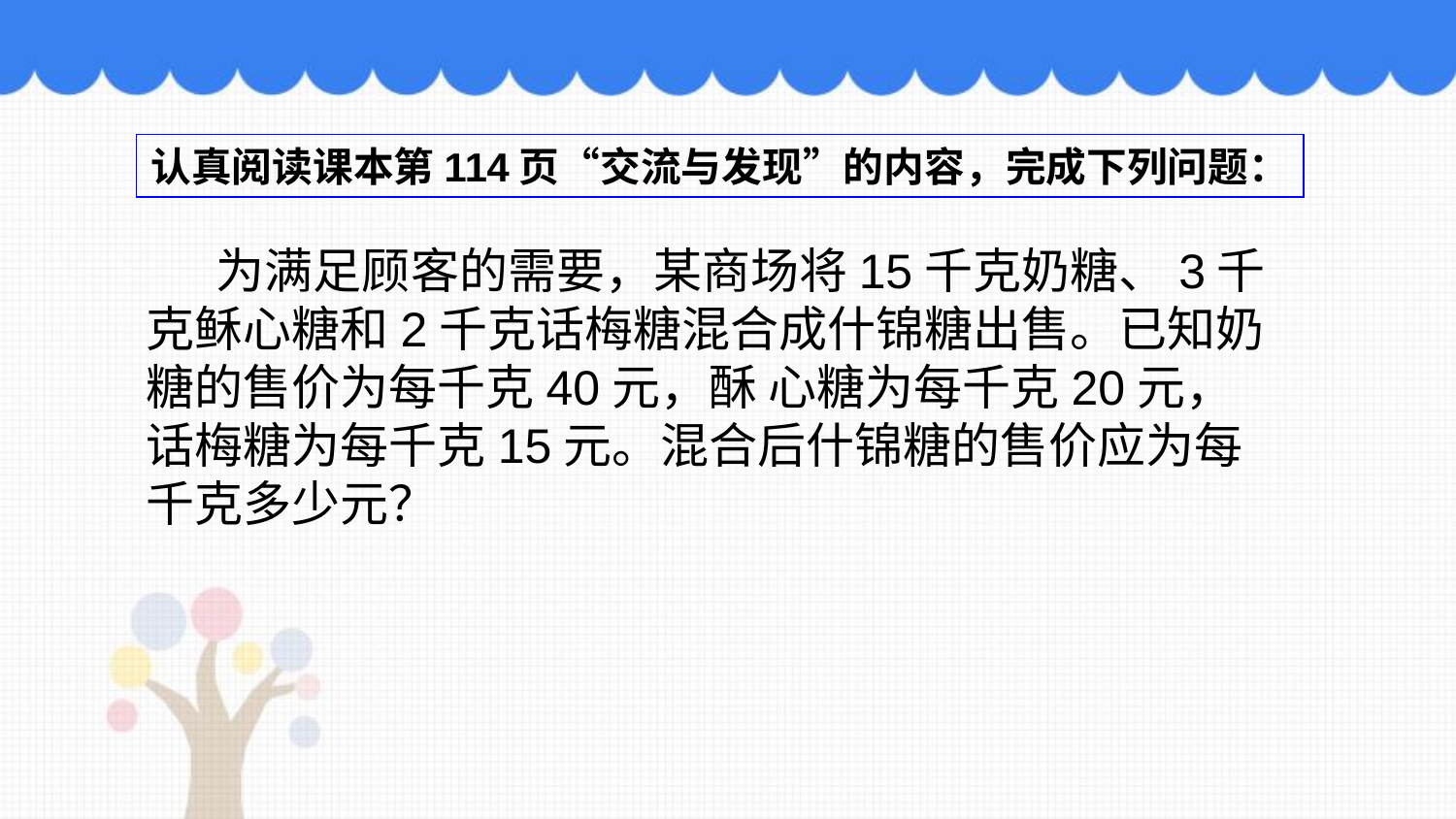

认真阅读课本第114页“交流与发现”的内容，完成下列问题：
            为满足顾客的需要，某商场将15千克奶糖、3千克稣心糖和2千克话梅糖混合成什锦糖出售。已知奶糖的售价为每千克40元，酥 心糖为每千克20元，话梅糖为每千克15元。混合后什锦糖的售价应为每千克多少元？